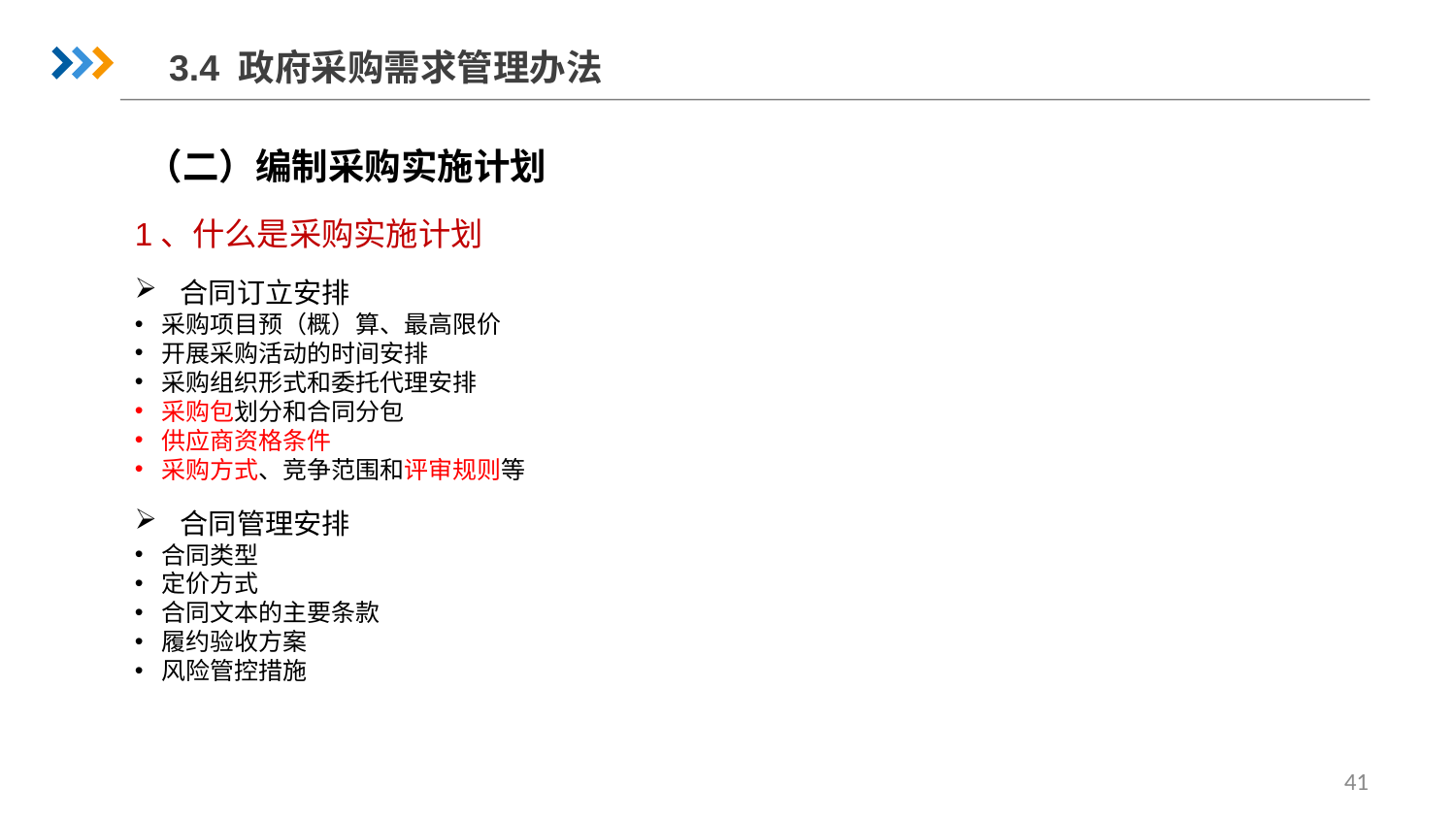

3.4 政府采购需求管理办法

（二）编制采购实施计划
1、什么是采购实施计划
合同订立安排
采购项目预（概）算、最高限价
开展采购活动的时间安排
采购组织形式和委托代理安排
采购包划分和合同分包
供应商资格条件
采购方式、竞争范围和评审规则等
合同管理安排
合同类型
定价方式
合同文本的主要条款
履约验收方案
风险管控措施

41